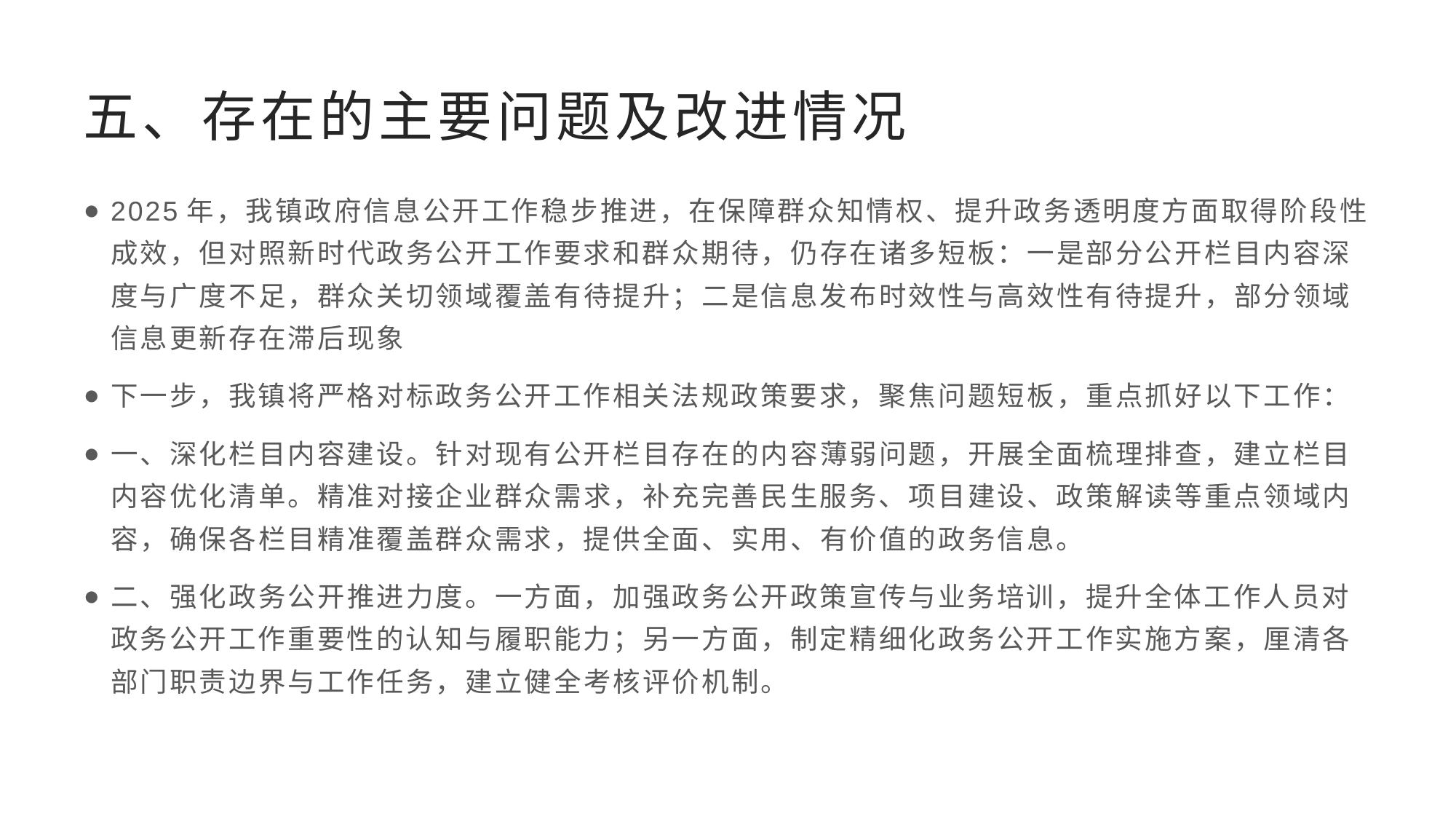

# 五、存在的主要问题及改进情况
2025年，我镇政府信息公开工作稳步推进，在保障群众知情权、提升政务透明度方面取得阶段性成效，但对照新时代政务公开工作要求和群众期待，仍存在诸多短板：一是部分公开栏目内容深度与广度不足，群众关切领域覆盖有待提升；二是信息发布时效性与高效性有待提升，部分领域信息更新存在滞后现象
下一步，我镇将严格对标政务公开工作相关法规政策要求，聚焦问题短板，重点抓好以下工作：
一、深化栏目内容建设。针对现有公开栏目存在的内容薄弱问题，开展全面梳理排查，建立栏目内容优化清单。精准对接企业群众需求，补充完善民生服务、项目建设、政策解读等重点领域内容，确保各栏目精准覆盖群众需求，提供全面、实用、有价值的政务信息。
二、强化政务公开推进力度。一方面，加强政务公开政策宣传与业务培训，提升全体工作人员对政务公开工作重要性的认知与履职能力；另一方面，制定精细化政务公开工作实施方案，厘清各部门职责边界与工作任务，建立健全考核评价机制。